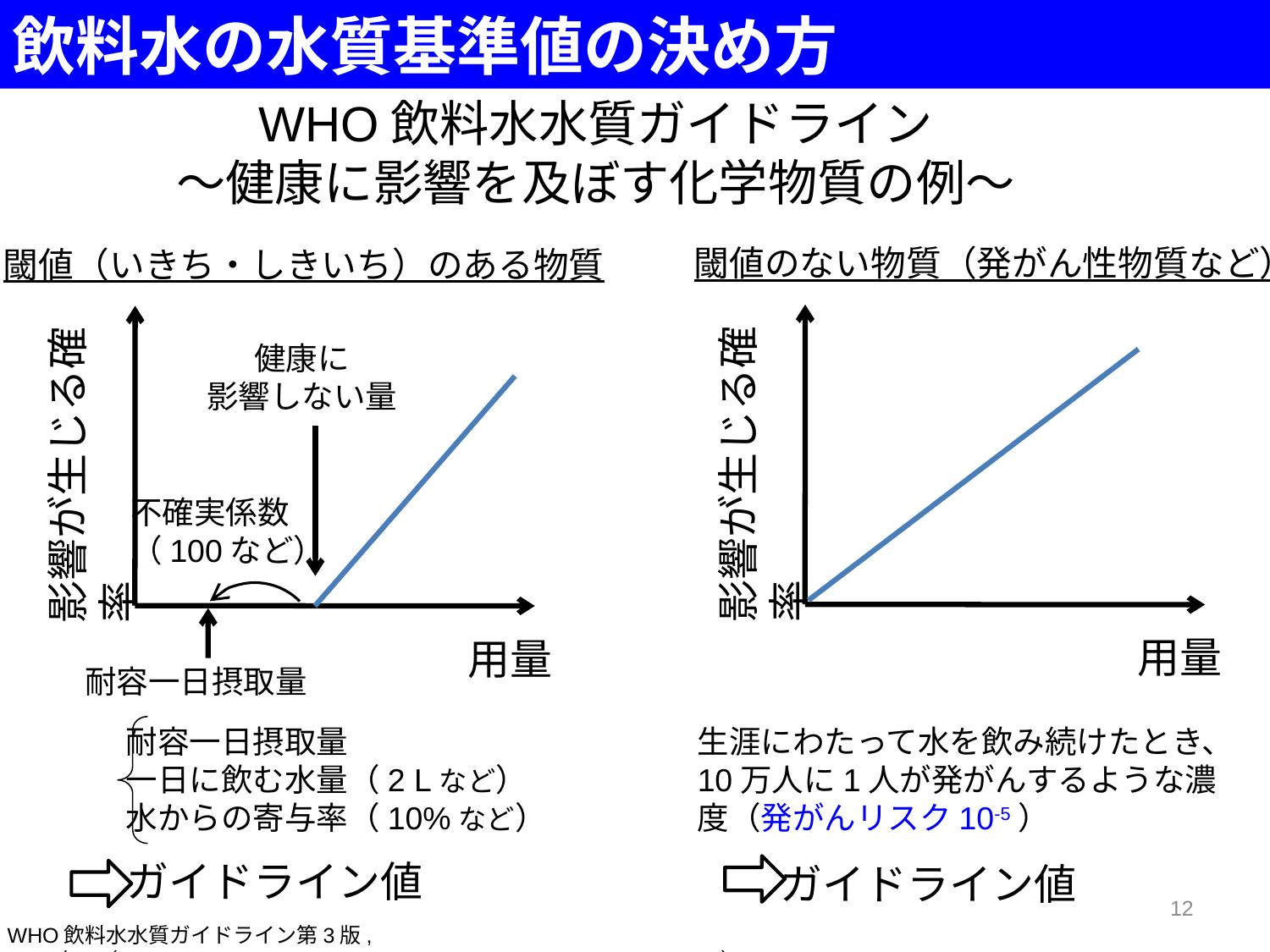

飲料水の水質基準値の決め方
WHO飲料水水質ガイドライン
～健康に影響を及ぼす化学物質の例～
閾値のない物質（発がん性物質など）
閾値（いきち・しきいち）のある物質
健康に
影響しない量
影響が生じる確率
影響が生じる確率
不確実係数
（100など）

用量
用量
耐容一日摂取量
耐容一日摂取量
一日に飲む水量（2 Lなど）
水からの寄与率（10%など）
生涯にわたって水を飲み続けたとき、
10万人に1人が発がんするような濃度（発がんリスク10-5）

ガイドライン値
ガイドライン値

12
WHO飲料水水質ガイドライン第3版, 2008年.（http://whqlibdoc.who.int/publications/2004/9241546387_jpn.pdf）